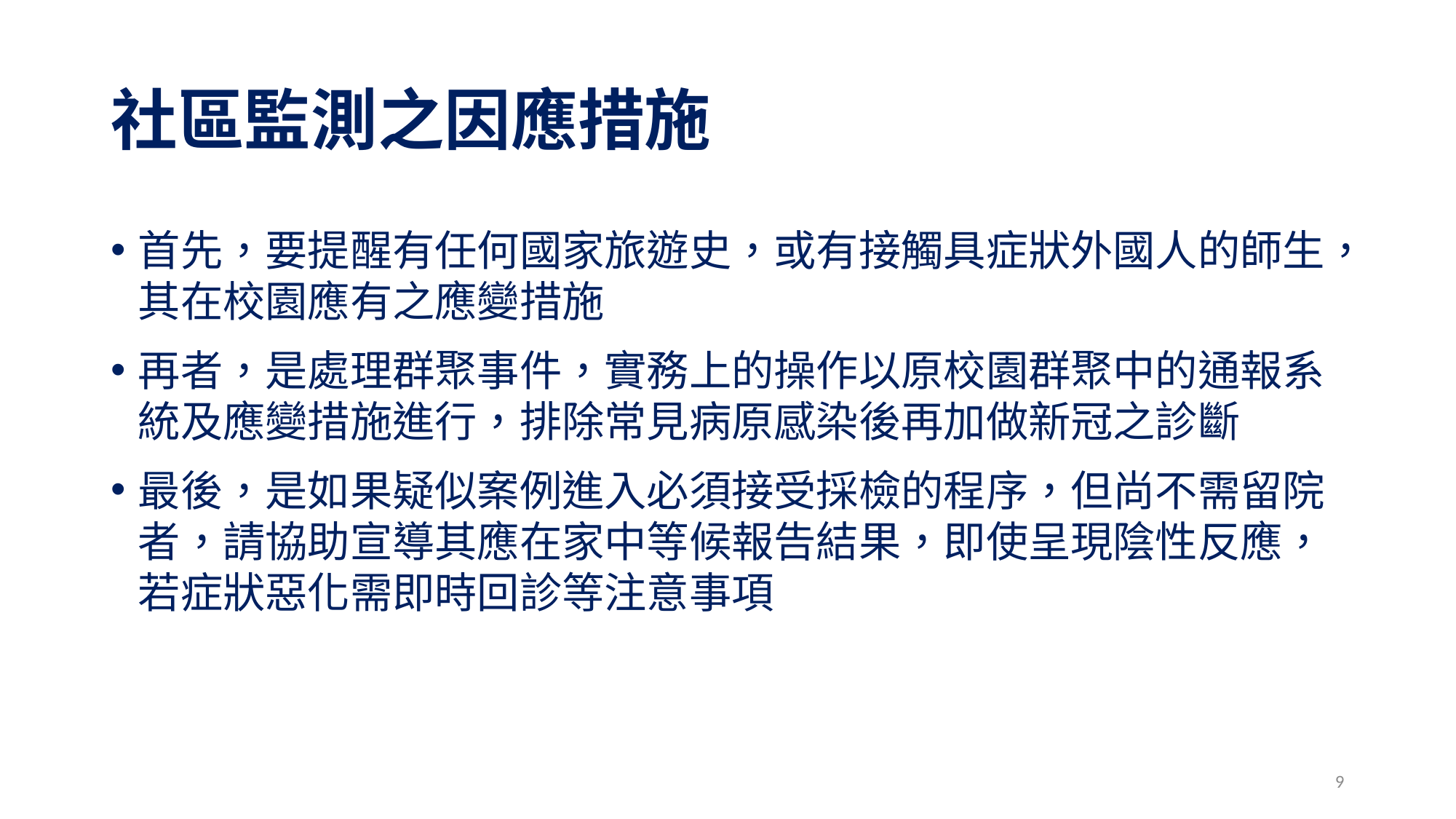

# 社區監測之因應措施
首先，要提醒有任何國家旅遊史，或有接觸具症狀外國人的師生，其在校園應有之應變措施
再者，是處理群聚事件，實務上的操作以原校園群聚中的通報系統及應變措施進行，排除常見病原感染後再加做新冠之診斷
最後，是如果疑似案例進入必須接受採檢的程序，但尚不需留院者，請協助宣導其應在家中等候報告結果，即使呈現陰性反應，若症狀惡化需即時回診等注意事項
9